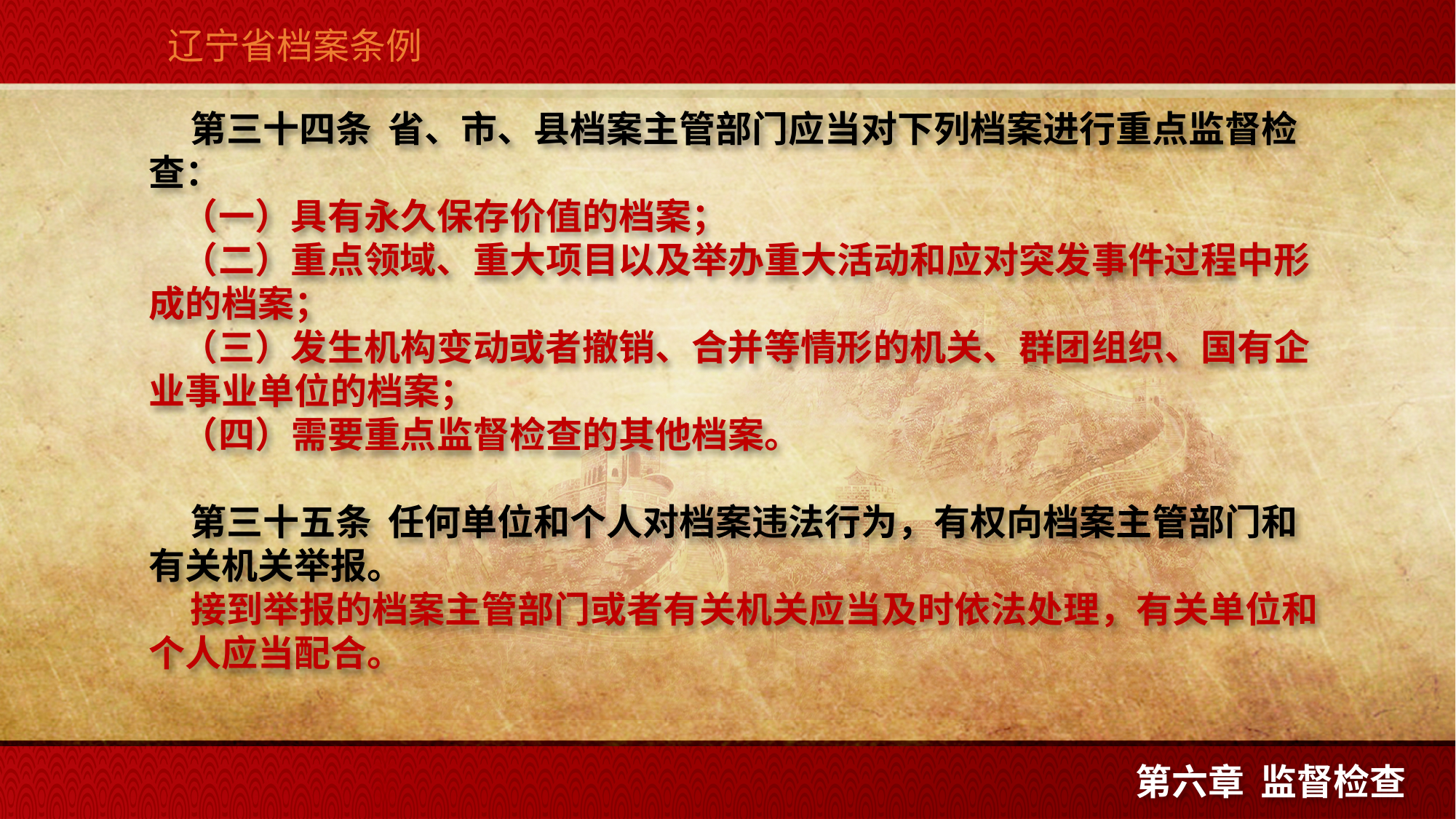

辽宁省档案条例
    第三十四条  省、市、县档案主管部门应当对下列档案进行重点监督检查：
   （一）具有永久保存价值的档案；
   （二）重点领域、重大项目以及举办重大活动和应对突发事件过程中形成的档案；
   （三）发生机构变动或者撤销、合并等情形的机关、群团组织、国有企业事业单位的档案；
   （四）需要重点监督检查的其他档案。

    第三十五条  任何单位和个人对档案违法行为，有权向档案主管部门和有关机关举报。
    接到举报的档案主管部门或者有关机关应当及时依法处理，有关单位和个人应当配合。
第六章  监督检查